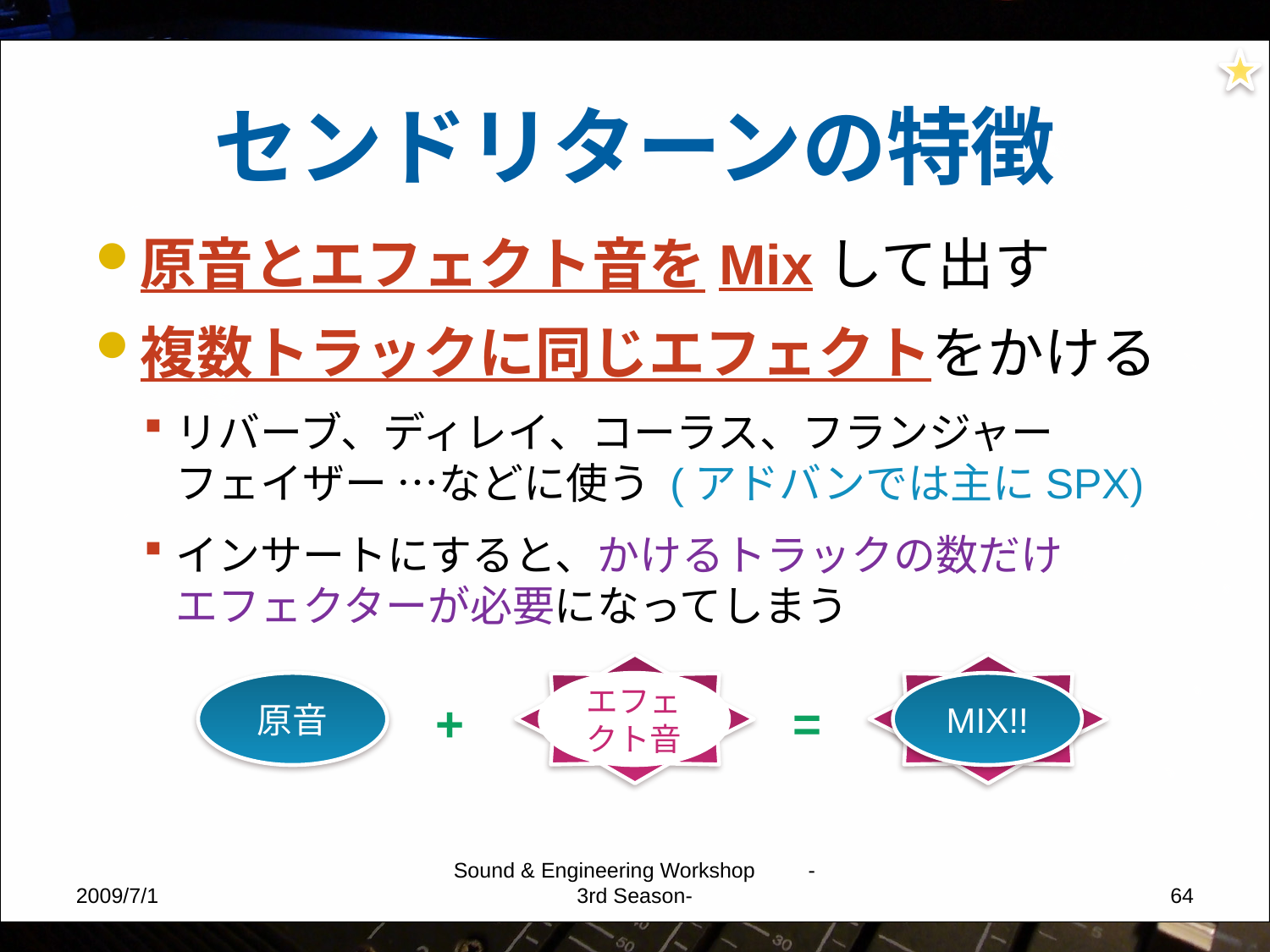

# センドリターンの特徴

原音とエフェクト音をMixして出す
複数トラックに同じエフェクトをかける
リバーブ、ディレイ、コーラス、フランジャー
フェイザー …などに使う (アドバンでは主にSPX)
インサートにすると、かけるトラックの数だけ
エフェクターが必要になってしまう

原音
エフェクト音
MIX!!
+
=
2009/7/1
Sound & Engineering Workshop         -3rd Season-
64